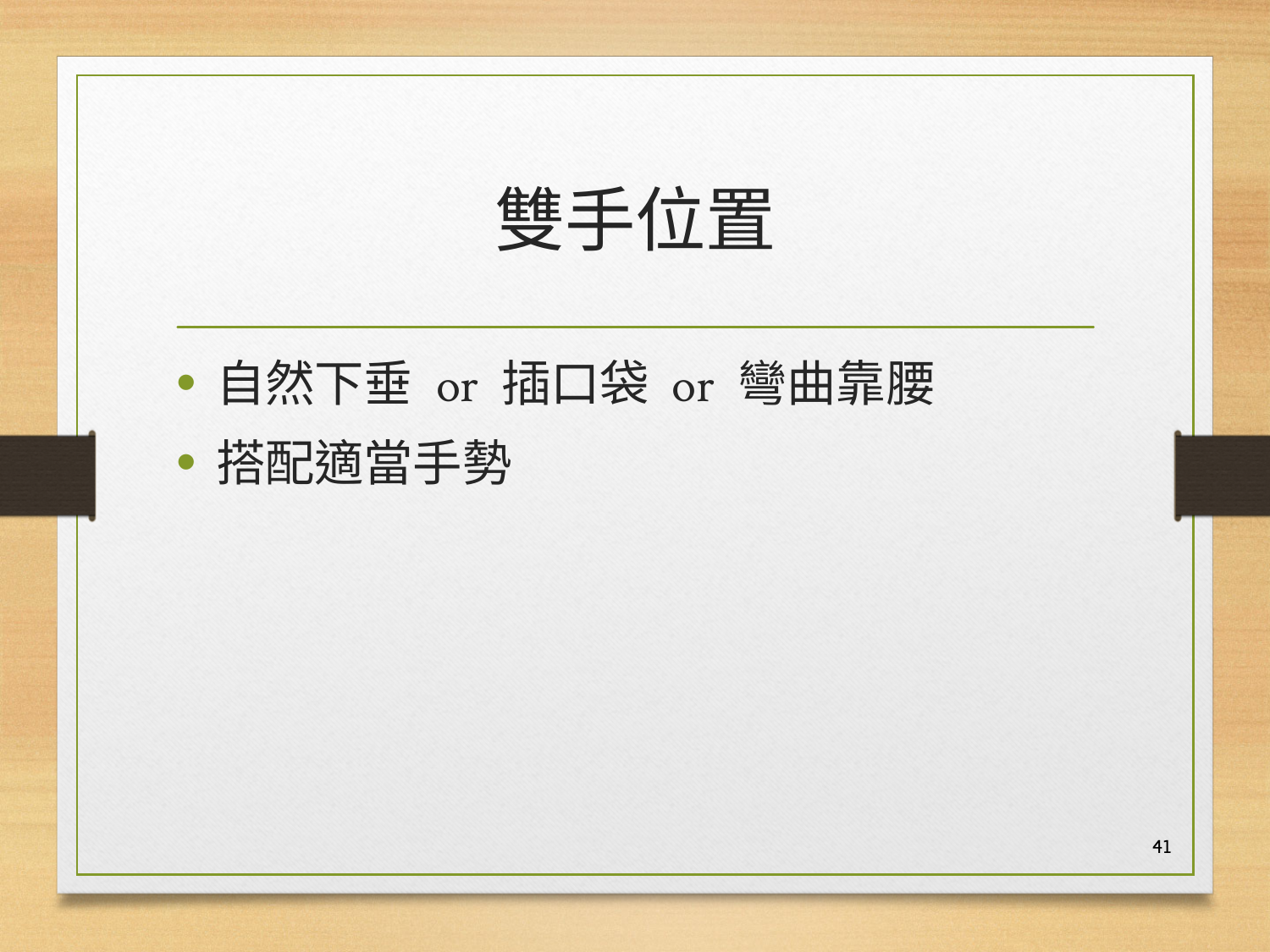

# 雙手位置
自然下垂 or 插口袋 or 彎曲靠腰
搭配適當手勢
41